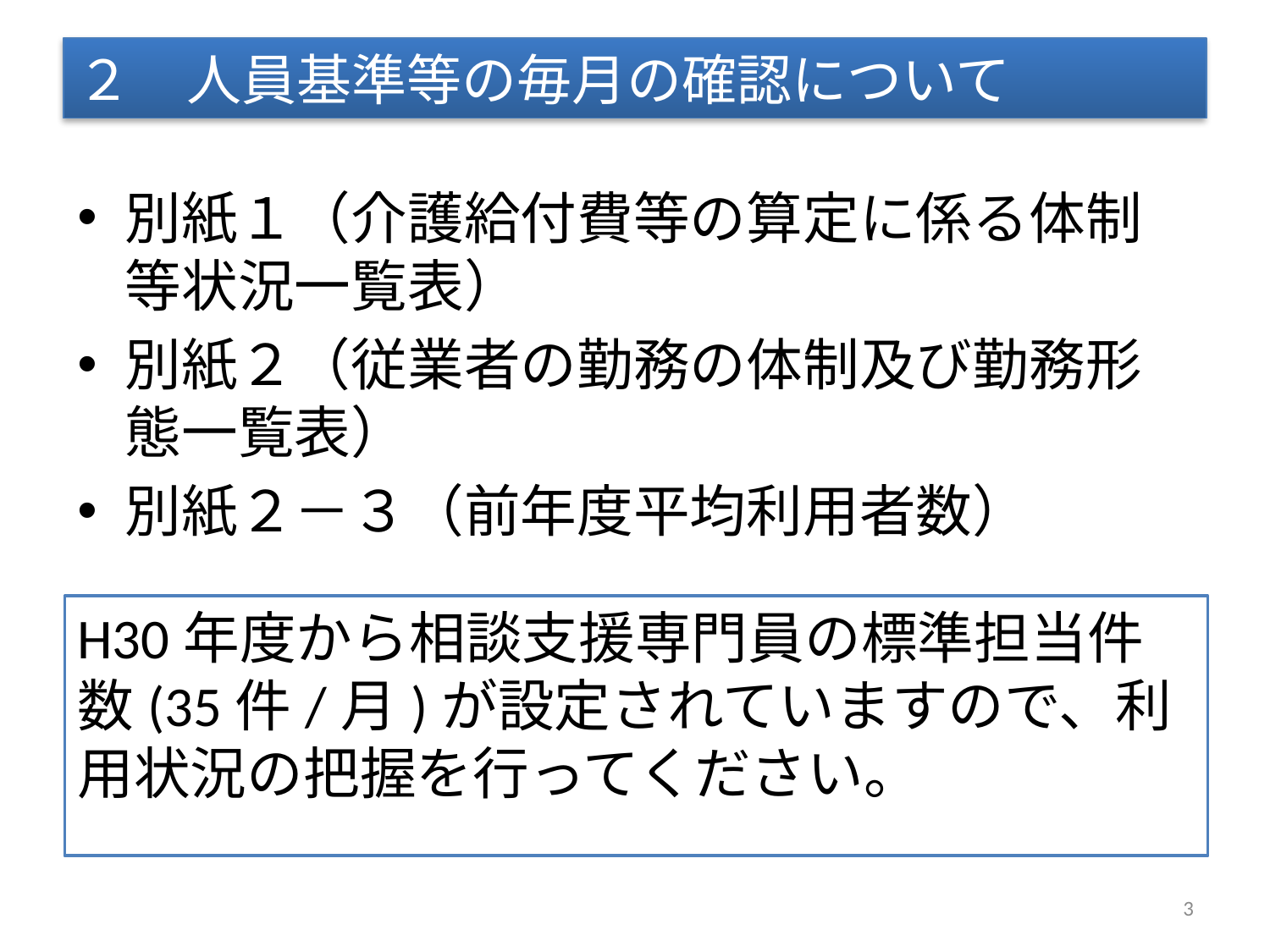

# ２　人員基準等の毎月の確認について
別紙１（介護給付費等の算定に係る体制等状況一覧表）
別紙２（従業者の勤務の体制及び勤務形態一覧表）
別紙２－３（前年度平均利用者数）
H30年度から相談支援専門員の標準担当件数(35件/月)が設定されていますので、利用状況の把握を行ってください。
3